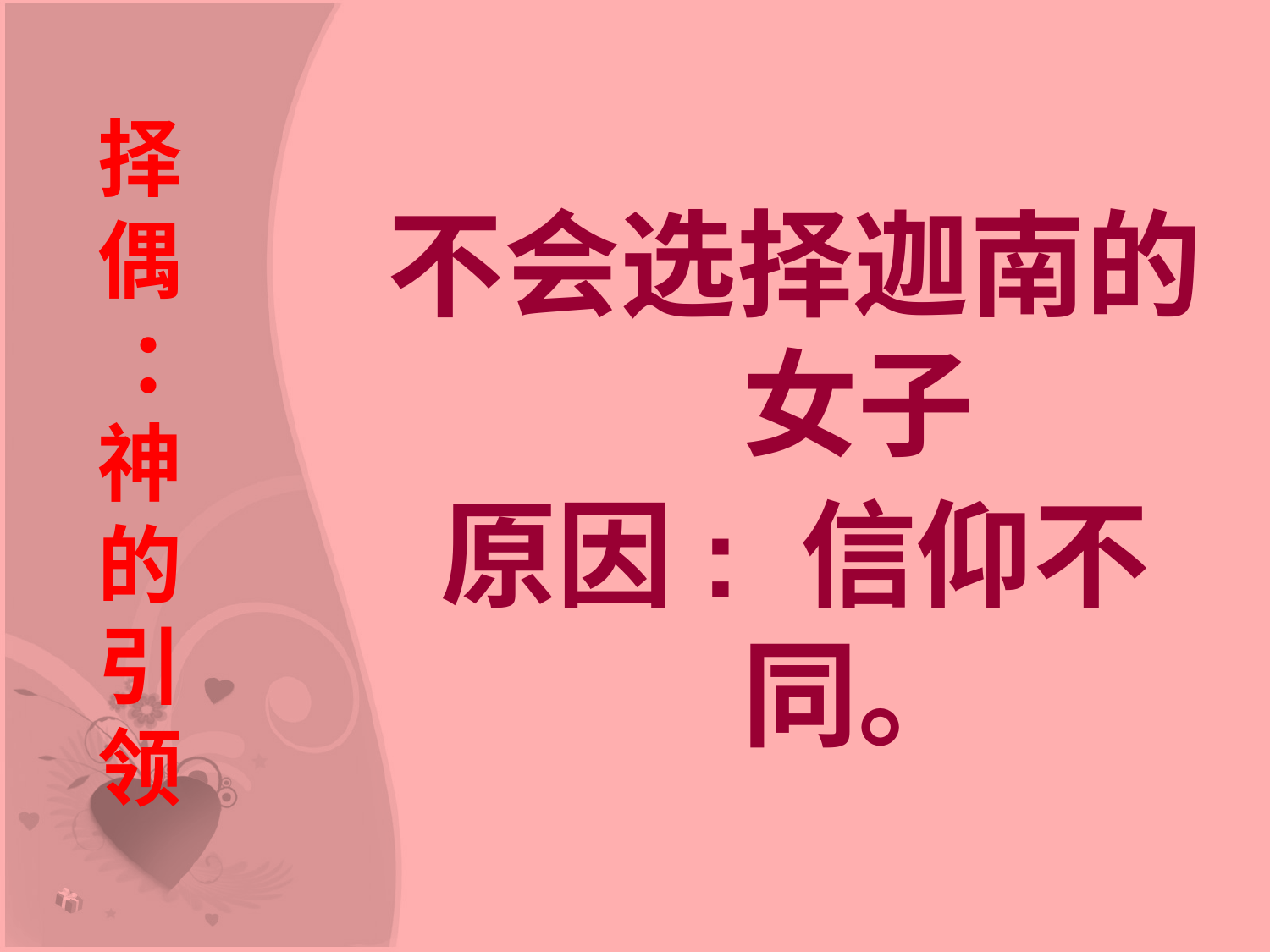

择
偶
  ：
神
的
引
领
不会选择迦南的女子
原因: 信仰不同。